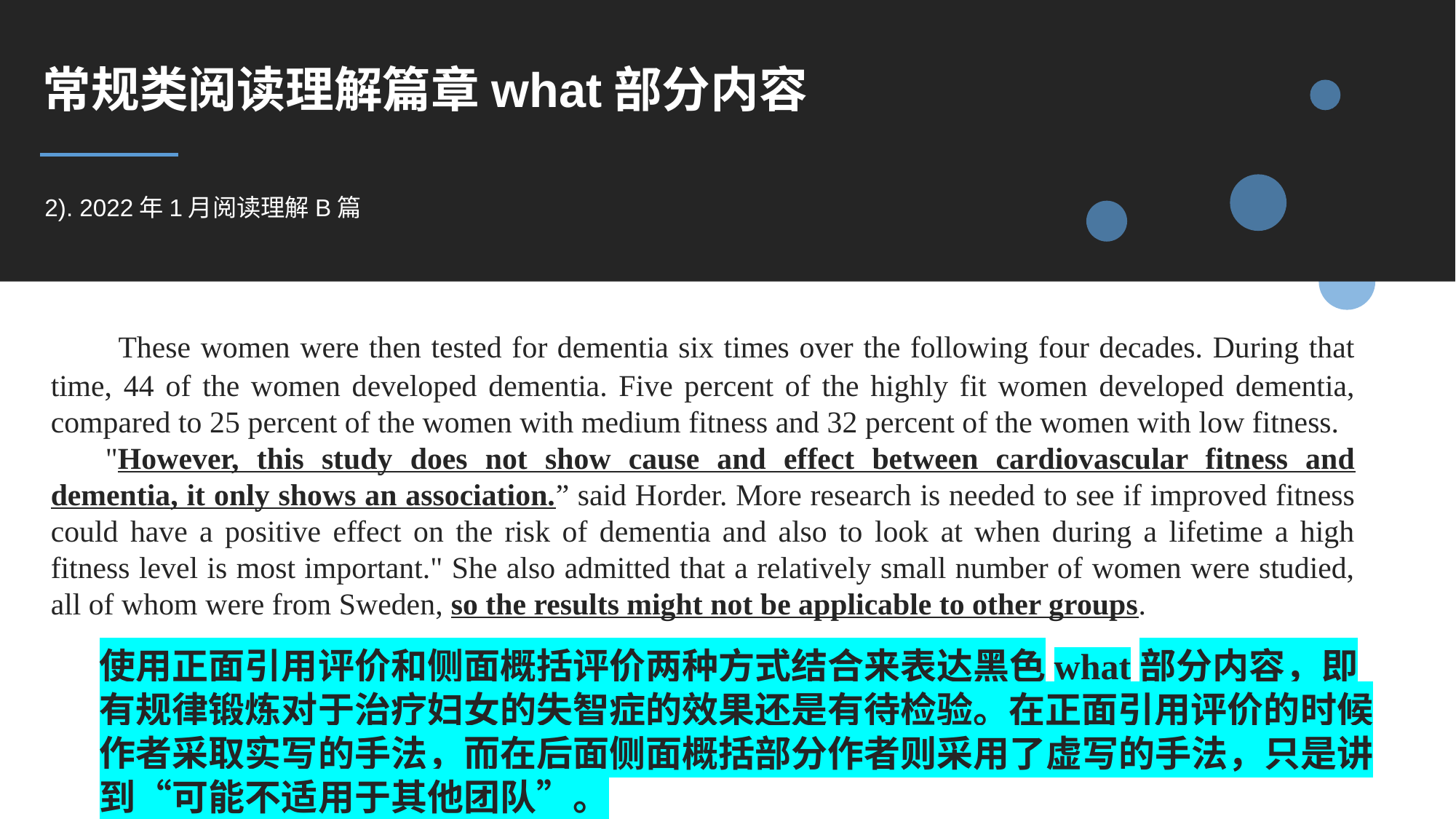

常规类阅读理解篇章what部分内容
2). 2022年1月阅读理解B篇

 These women were then tested for dementia six times over the following four decades. During that time, 44 of the women developed dementia. Five percent of the highly fit women developed dementia, compared to 25 percent of the women with medium fitness and 32 percent of the women with low fitness.
"However, this study does not show cause and effect between cardiovascular fitness and dementia, it only shows an association.” said Horder. More research is needed to see if improved fitness could have a positive effect on the risk of dementia and also to look at when during a lifetime a high fitness level is most important." She also admitted that a relatively small number of women were studied, all of whom were from Sweden, so the results might not be applicable to other groups.
使用正面引用评价和侧面概括评价两种方式结合来表达黑色what部分内容，即有规律锻炼对于治疗妇女的失智症的效果还是有待检验。在正面引用评价的时候作者采取实写的手法，而在后面侧面概括部分作者则采用了虚写的手法，只是讲到“可能不适用于其他团队”。